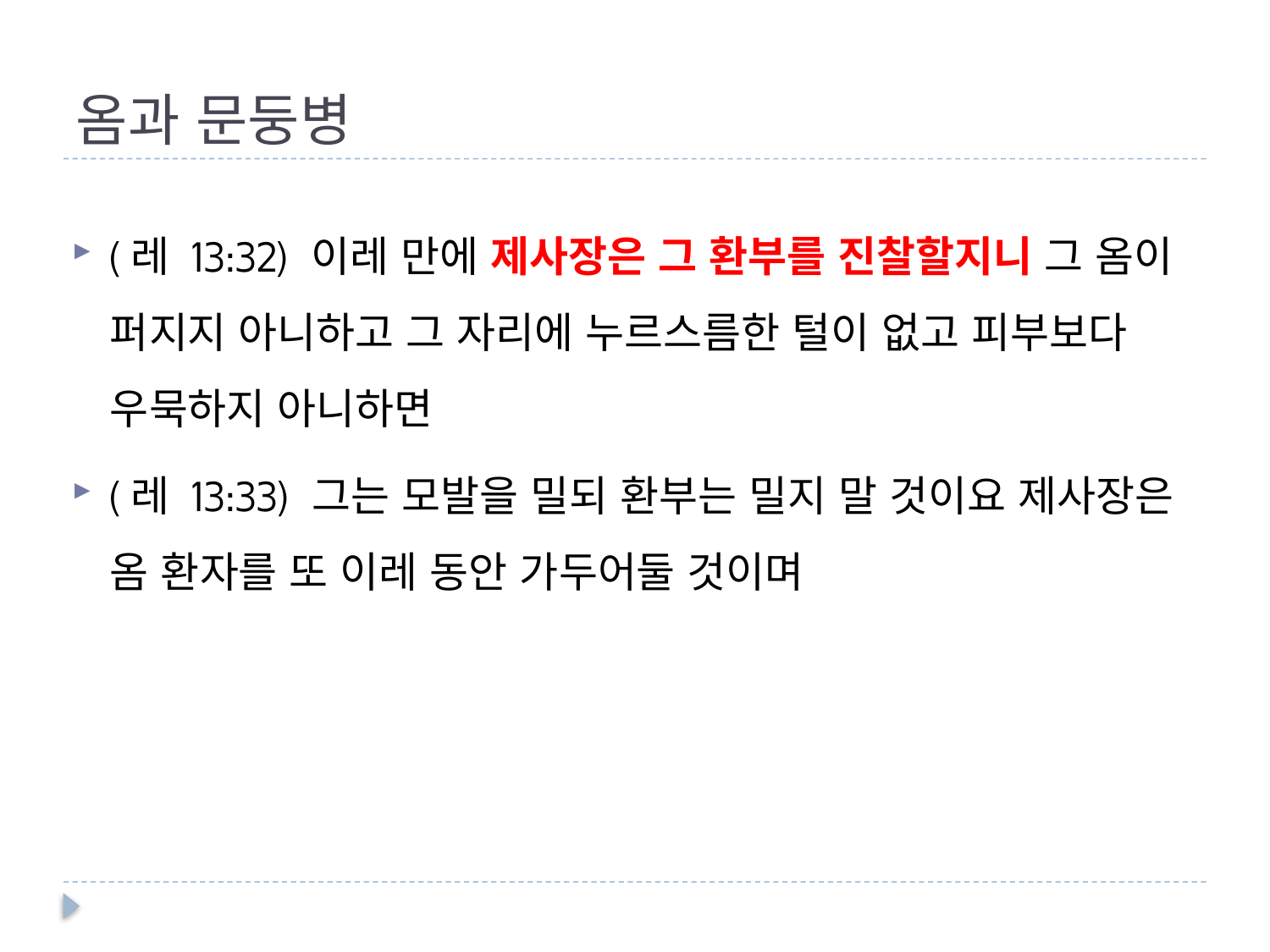

# 옴과 문둥병
(레 13:32) 이레 만에 제사장은 그 환부를 진찰할지니 그 옴이 퍼지지 아니하고 그 자리에 누르스름한 털이 없고 피부보다 우묵하지 아니하면
(레 13:33) 그는 모발을 밀되 환부는 밀지 말 것이요 제사장은 옴 환자를 또 이레 동안 가두어둘 것이며